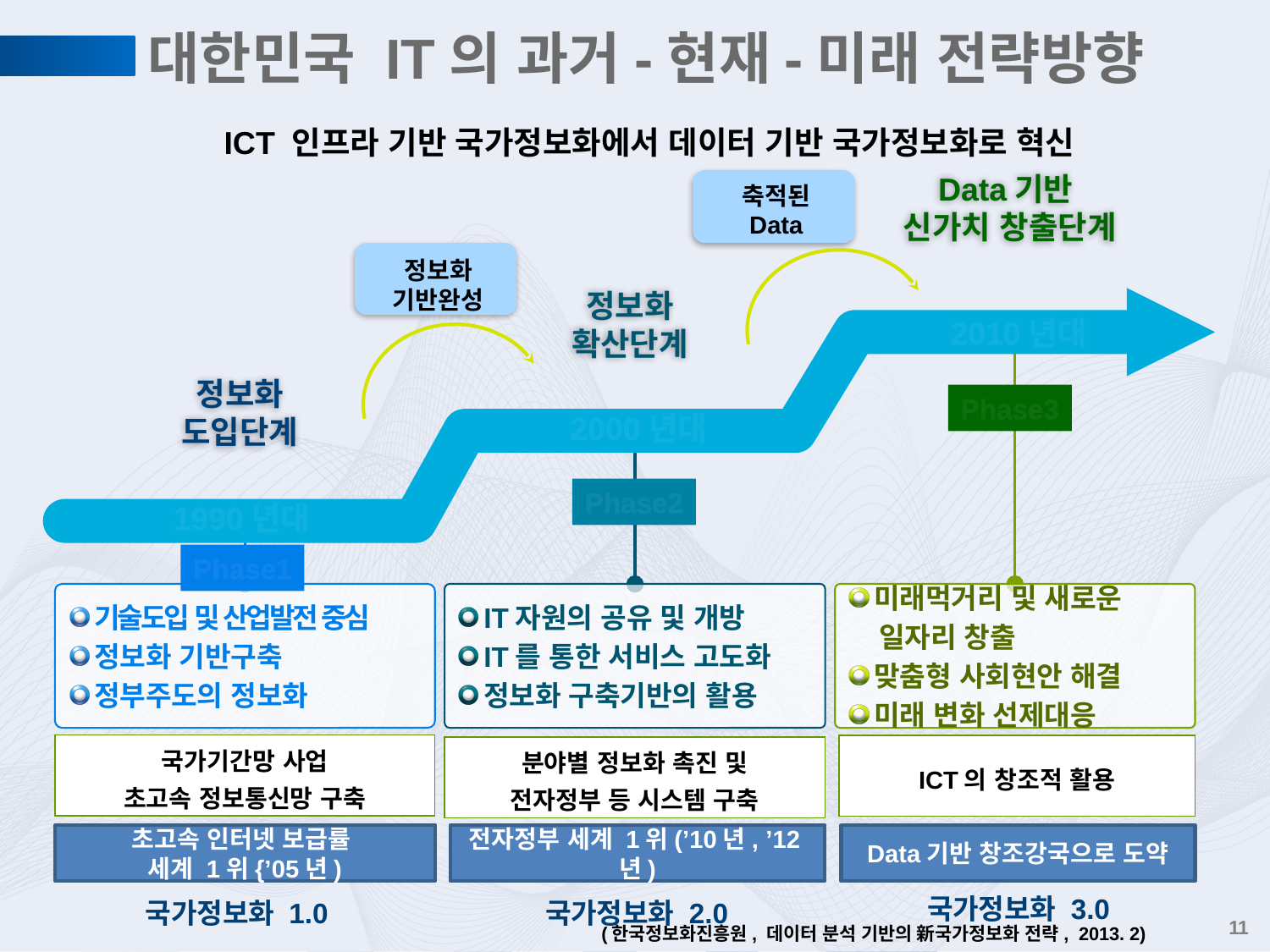

# 대한민국 IT의 과거-현재-미래 전략방향
ICT 인프라 기반 국가정보화에서 데이터 기반 국가정보화로 혁신

Data기반
신가치 창출단계
축적된
Data

정보화
기반완성

정보화
확산단계
2010년대

정보화
도입단계
Phase3
2000년대
Phase2
1990년대
Phase1
기술도입 및 산업발전 중심
정보화 기반구축
정부주도의 정보화
IT자원의 공유 및 개방
IT를 통한 서비스 고도화
정보화 구축기반의 활용
미래먹거리 및 새로운
   일자리 창출
맞춤형 사회현안 해결
미래 변화 선제대응
국가기간망 사업
초고속 정보통신망 구축
ICT의 창조적 활용
분야별 정보화 촉진 및
전자정부 등 시스템 구축
Data기반 창조강국으로 도약
초고속 인터넷 보급률
세계 1위{’05년)
전자정부 세계 1위(’10년, ’12년)
국가정보화 3.0
국가정보화 2.0
국가정보화 1.0
11
(한국정보화진흥원, 데이터 분석 기반의 新국가정보화 전략,  2013. 2)